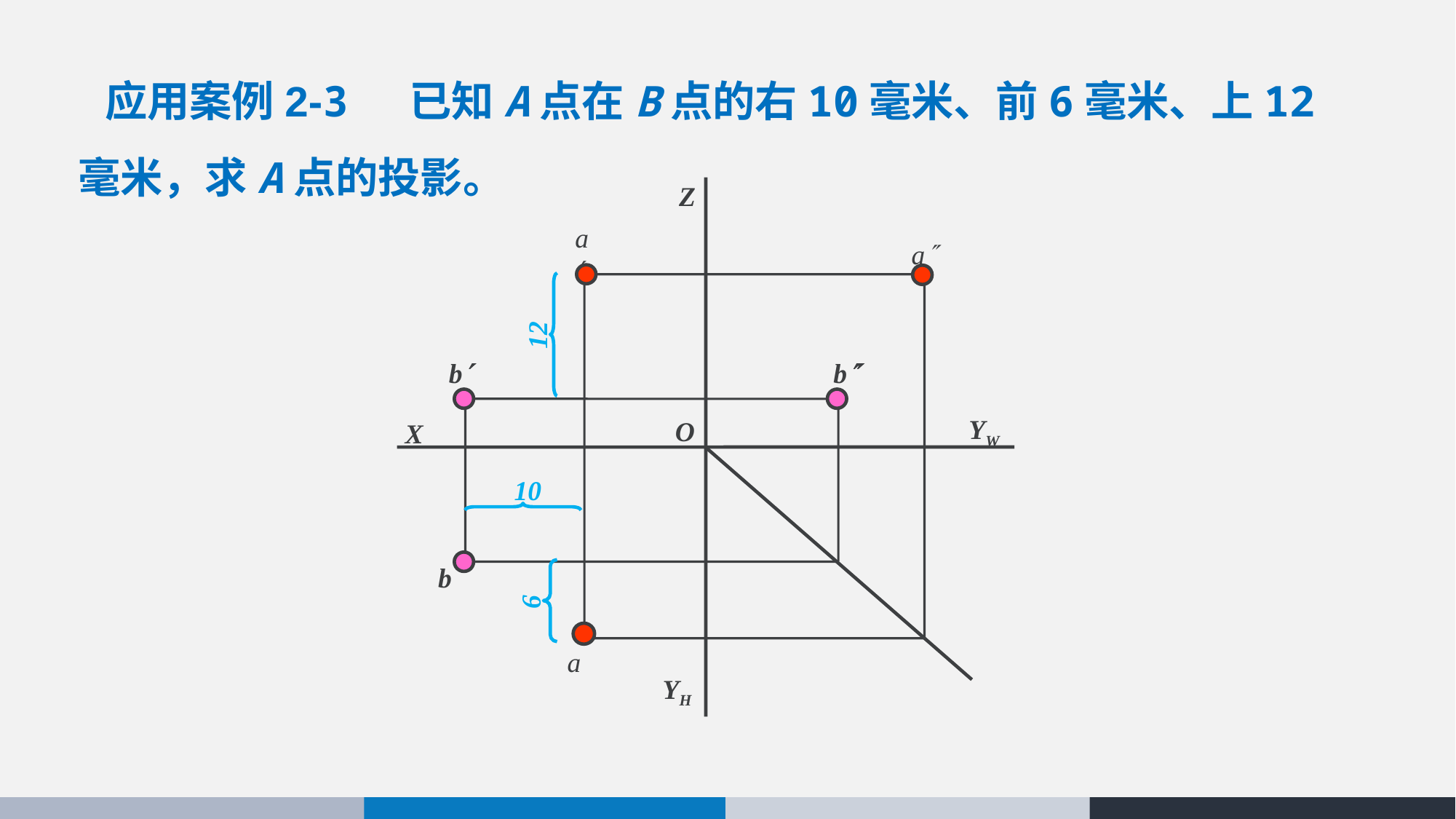

应用案例2-3  已知A点在B点的右10毫米、前6毫米、上12毫米，求A点的投影。
Z

a′

a″

12

b′
b″

O
YW
X

10

b

6

a

YH